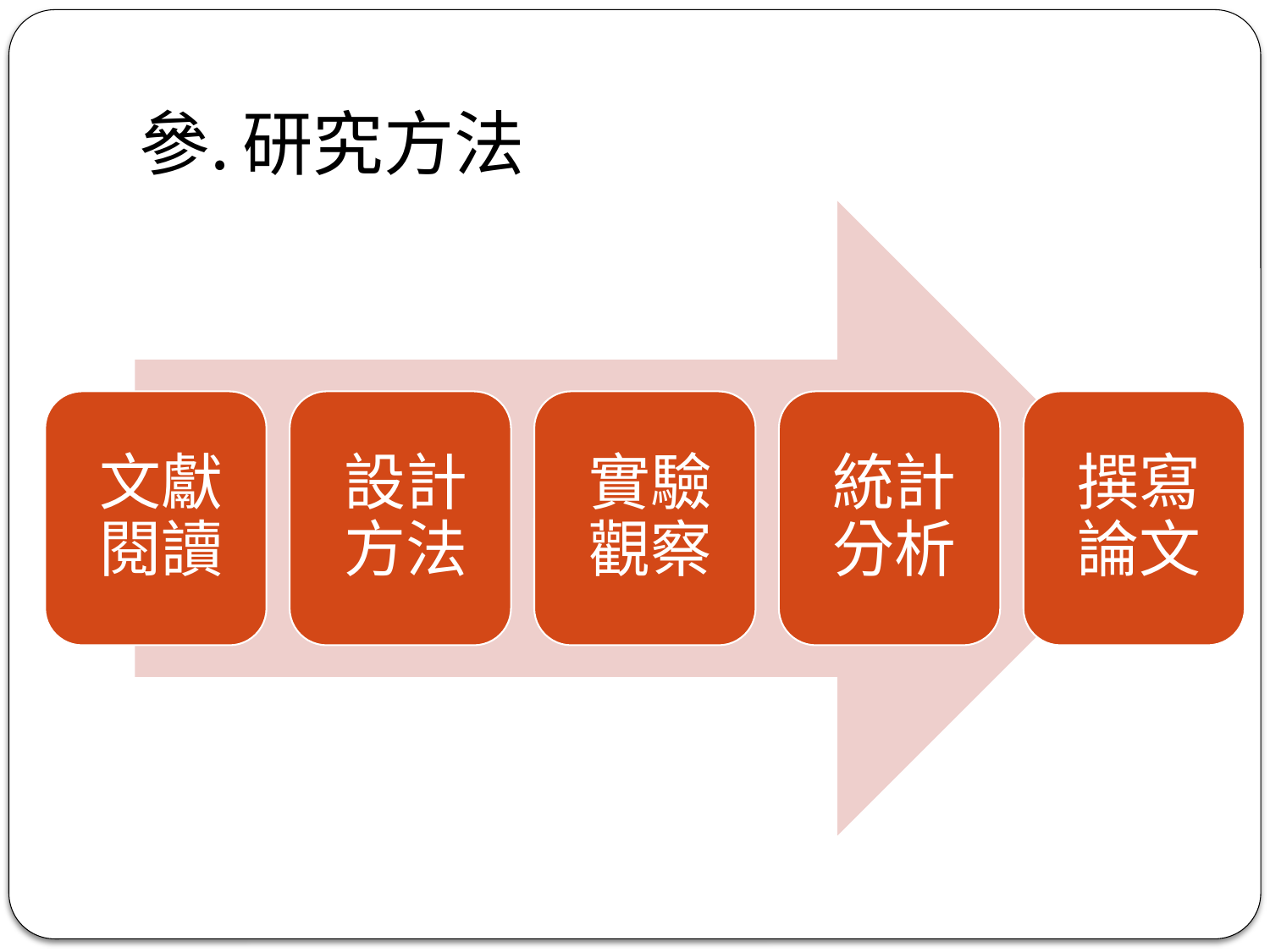

# 研究方法
文獻閱讀
設計方法
實驗觀察
統計分析
撰寫論文